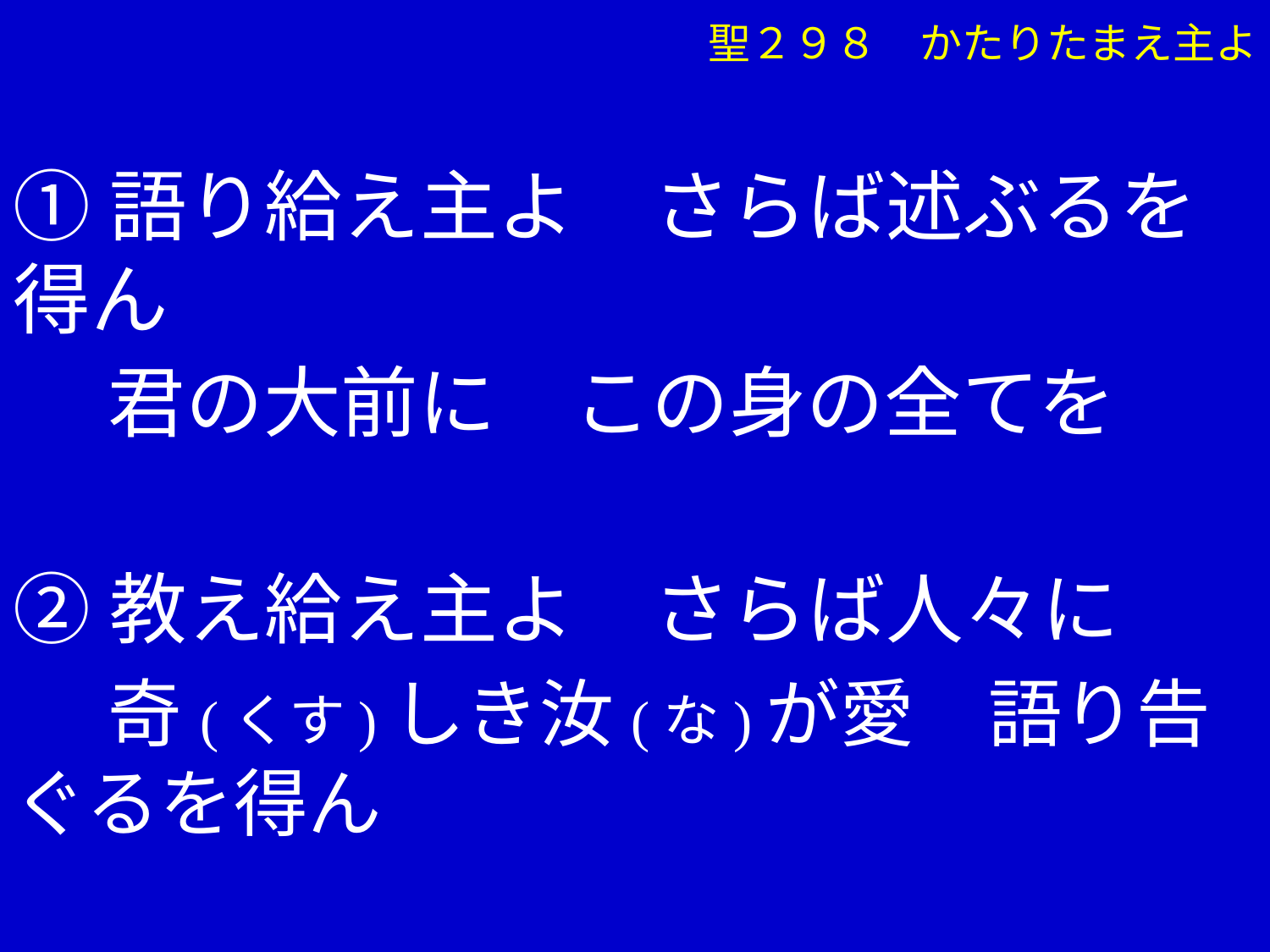

聖２９８　かたりたまえ主よ

①語り給え主よ　さらば述ぶるを得ん
　 君の大前に　この身の全てを

②教え給え主よ　さらば人々に
　 奇(くす)しき汝(な)が愛　語り告ぐるを得ん